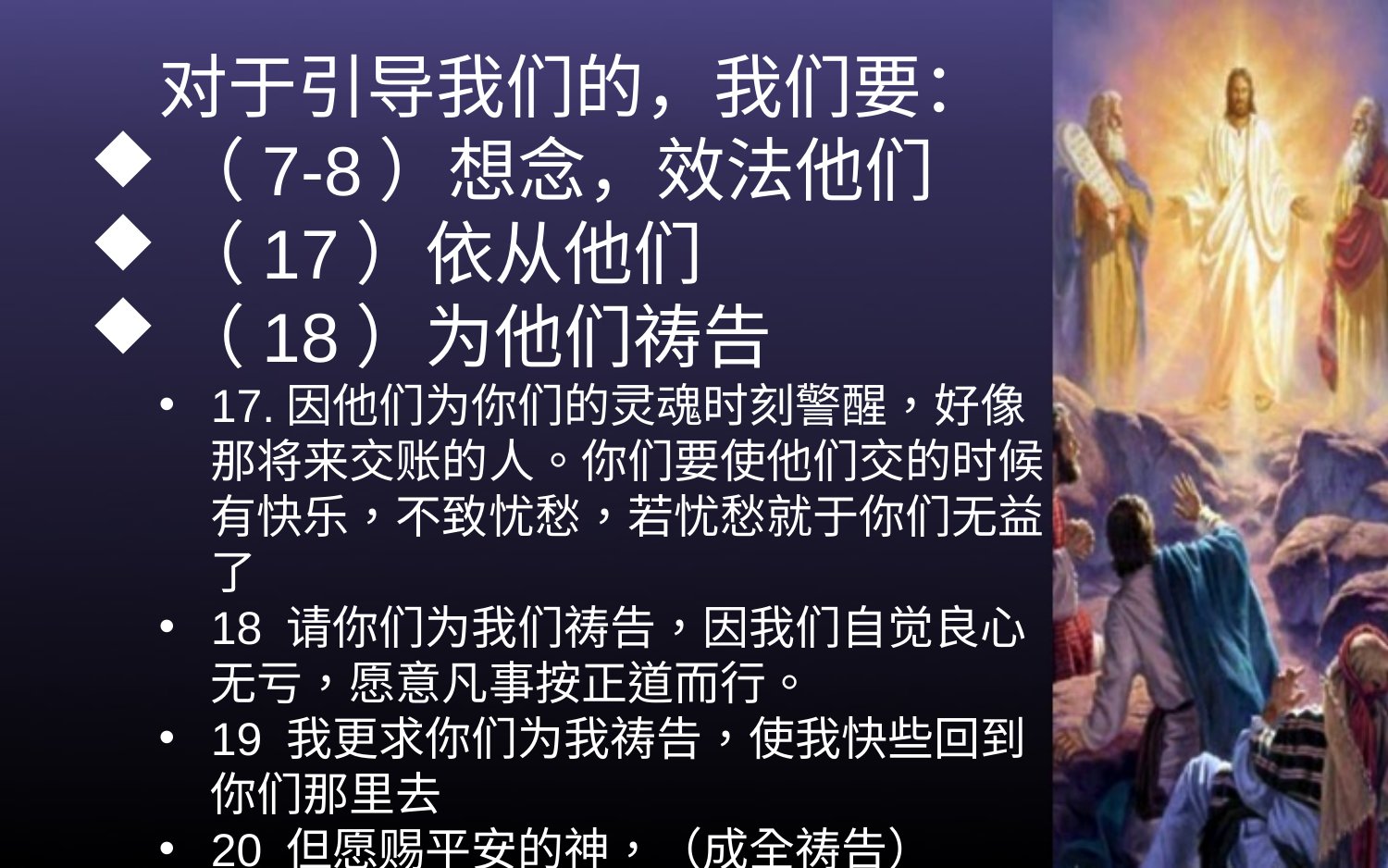

对于引导我们的，我们要：
（7-8）想念，效法他们
（17）依从他们
（18）为他们祷告
17.因他们为你们的灵魂时刻警醒，好像那将来交账的人。你们要使他们交的时候有快乐，不致忧愁，若忧愁就于你们无益了
18 请你们为我们祷告，因我们自觉良心无亏，愿意凡事按正道而行。
19 我更求你们为我祷告，使我快些回到你们那里去
20 但愿赐平安的神，（成全祷告）